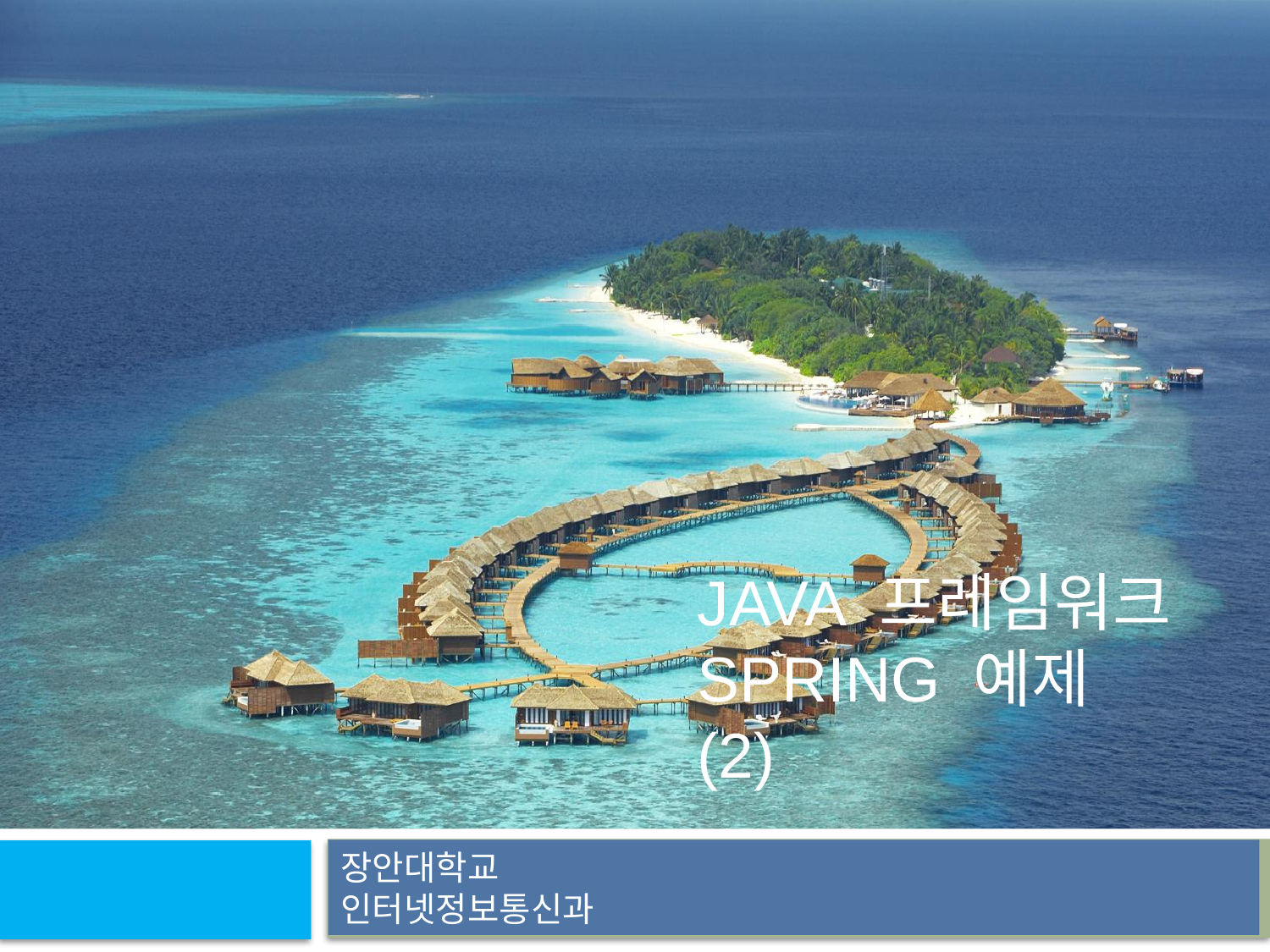

# Java 프레임워크 Spring 예제(2)
장안대학교
인터넷정보통신과